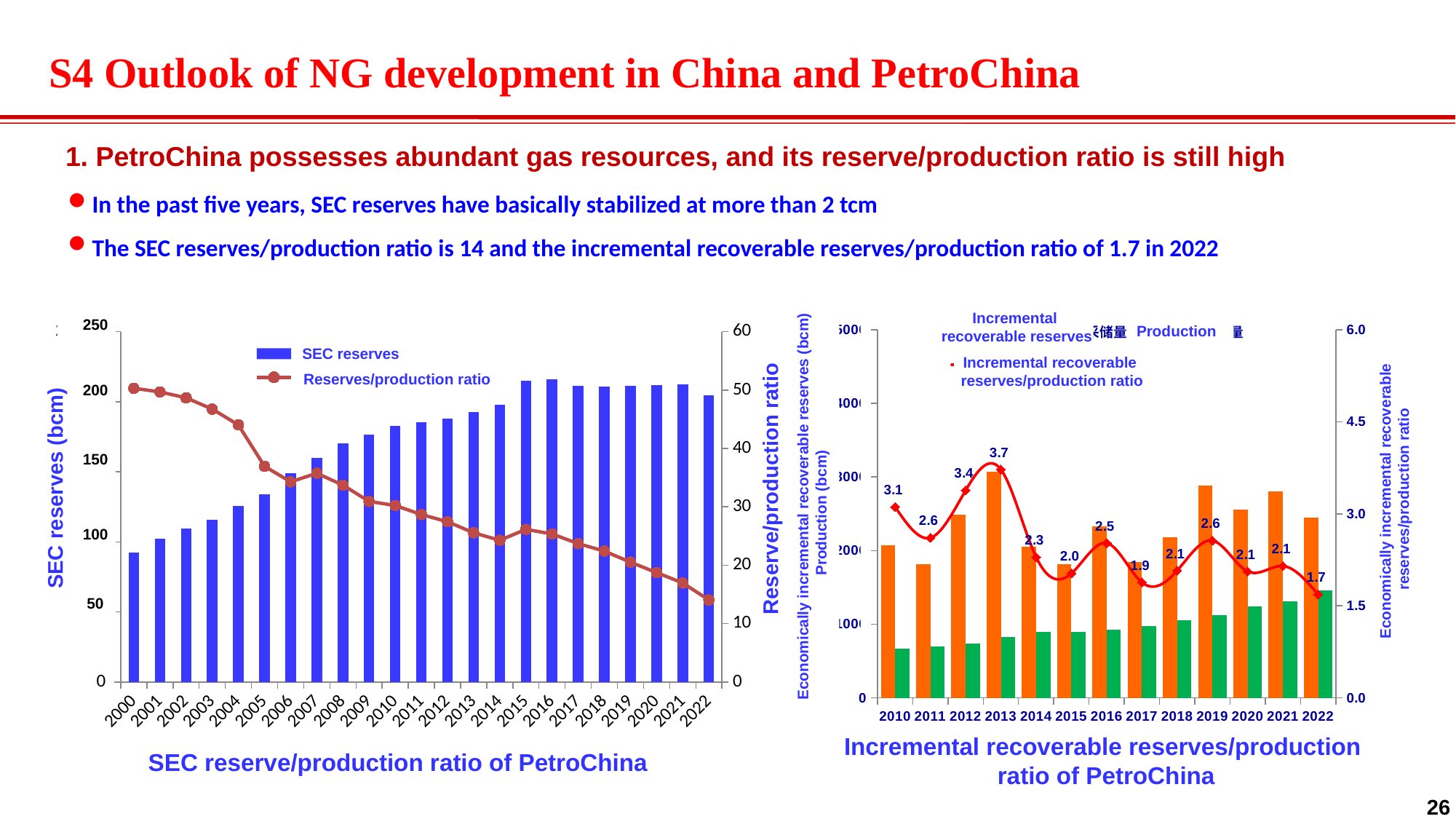

S4 Outlook of NG development in China and PetroChina
1. PetroChina possesses abundant gas resources, and its reserve/production ratio is still high
In the past five years, SEC reserves have basically stabilized at more than 2 tcm
The SEC reserves/production ratio is 14 and the incremental recoverable reserves/production ratio of 1.7 in 2022

Incremental
recoverable reserves

### Chart

| Category | 新增探明经济可采储量 | 产量 | 经济可采储量替换率 |
|---|---|---|---|
| 2010 | 2072.42 | 666.0977 | 3.11128532646187 |
| 2011 | 1818.26 | 697.0524 | 2.60849829941049 |
| 2012 | 2487.19 | 735.5148 | 3.38156349811044 |
| 2013 | 3074.85 | 826.1467 | 3.72191766910163 |
| 2014 | 2049.64 | 893.9944 | 2.29267655367864 |
| 2015 | 1815.35 | 895.1859 | 2.0279028076738 |
| 2016 | 2330.38 | 923.7966 | 2.5226115792156 |
| 2017 | 1841.87 | 978.53869091 | 1.88226589005606 |
| 2018 | 2184.65 | 1054.32088041 | 2.07209213114554 |
| 2019 | 2881.02 | 1124.1344 | 2.56287860241622 |
| 2020 | 2552.29 | 1238.8208 | 2.06025762563883 |
| 2021 | 2806.16 | 1306.209 | 2.14832388997473 |
| 2022 | 2451.08 | 1455.0 | 1.6845910652921 |
250

### Chart

| Category | SEC证实储量 | 储采比 |
|---|---|---|
| 2000 | 9212.2172 | 50.3015026755488 |
| 2001 | 10223.1239 | 49.6733536760169 |
| 2002 | 10937.1755 | 48.6637397107898 |
| 2003 | 11574.9945 | 46.7351382189846 |
| 2004 | 12561.8259 | 44.0271481143979 |
| 2005 | 13400.4758 | 36.9356815507584 |
| 2006 | 14915.4569 | 34.2749645771107 |
| 2007 | 15979.2024 | 35.7493918608577 |
| 2008 | 17039.1725 | 33.713664293339 |
| 2009 | 17666.1206 | 30.9246173397939 |
| 2010 | 18283.3383 | 30.2279833564824 |
| 2011 | 18552.6016 | 28.6781956942056 |
| 2012 | 18818.49029 | 27.4476218709462 |
| 2013 | 19281.9 | 25.54 |
| 2014 | 19777.5686 | 24.2579843478743 |
| 2015 | 21482.4556 | 26.1283125678751 |
| 2016 | 21591.49331 | 25.3464657566987 |
| 2017 | 21154.18527 | 23.6940048890718 |
| 2018 | 21091.23924 | 22.4033092066667 |
| 2019 | 21106.0601 | 20.5161410323694 |
| 2020 | 21179.86244 | 18.7279570955456 |
| 2021 | 21214.0 | 16.95 |
| 2022 | 20434.86 | 14.0445773195876 |
200
150
100
50

 Production
SEC reserves
Incremental recoverable
reserves/production ratio
Reserves/production ratio
SEC reserves (bcm)
 Reserve/production ratio
Economically incremental recoverable
reserves/production ratio
  Economically incremental recoverable reserves (bcm)
Production (bcm)
Incremental recoverable reserves/production
 ratio of PetroChina
SEC reserve/production ratio of PetroChina